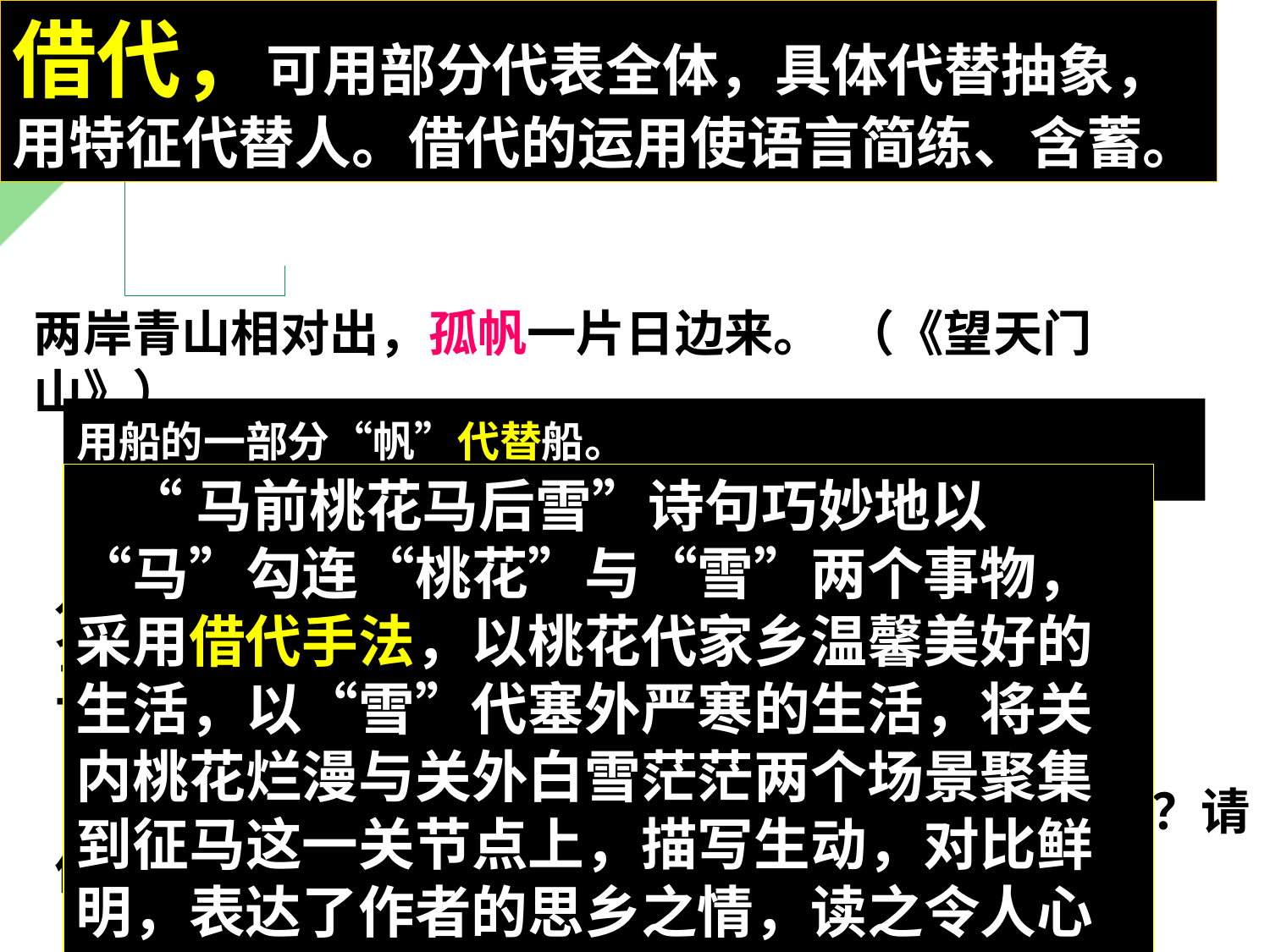

借代，可用部分代表全体，具体代替抽象，用特征代替人。借代的运用使语言简练、含蓄。
两岸青山相对出，孤帆一片日边来。  （《望天门山》）
用船的一部分“帆”代替船。
                       出关①
                            徐兰
凭山俯海古边州，旆②影风翻见戍楼。
马后桃花马前雪，出关争得不回头？
【注】①关，指居庸关。②旆（pèi），旌旗。
“马后桃花马前雪”一句在艺术表现上有什么特点？请作简要分析。
       “马前桃花马后雪”诗句巧妙地以“马”勾连“桃花”与“雪”两个事物，采用借代手法，以桃花代家乡温馨美好的生活，以“雪”代塞外严寒的生活，将关内桃花烂漫与关外白雪茫茫两个场景聚集到征马这一关节点上，描写生动，对比鲜明，表达了作者的思乡之情，读之令人心酸。